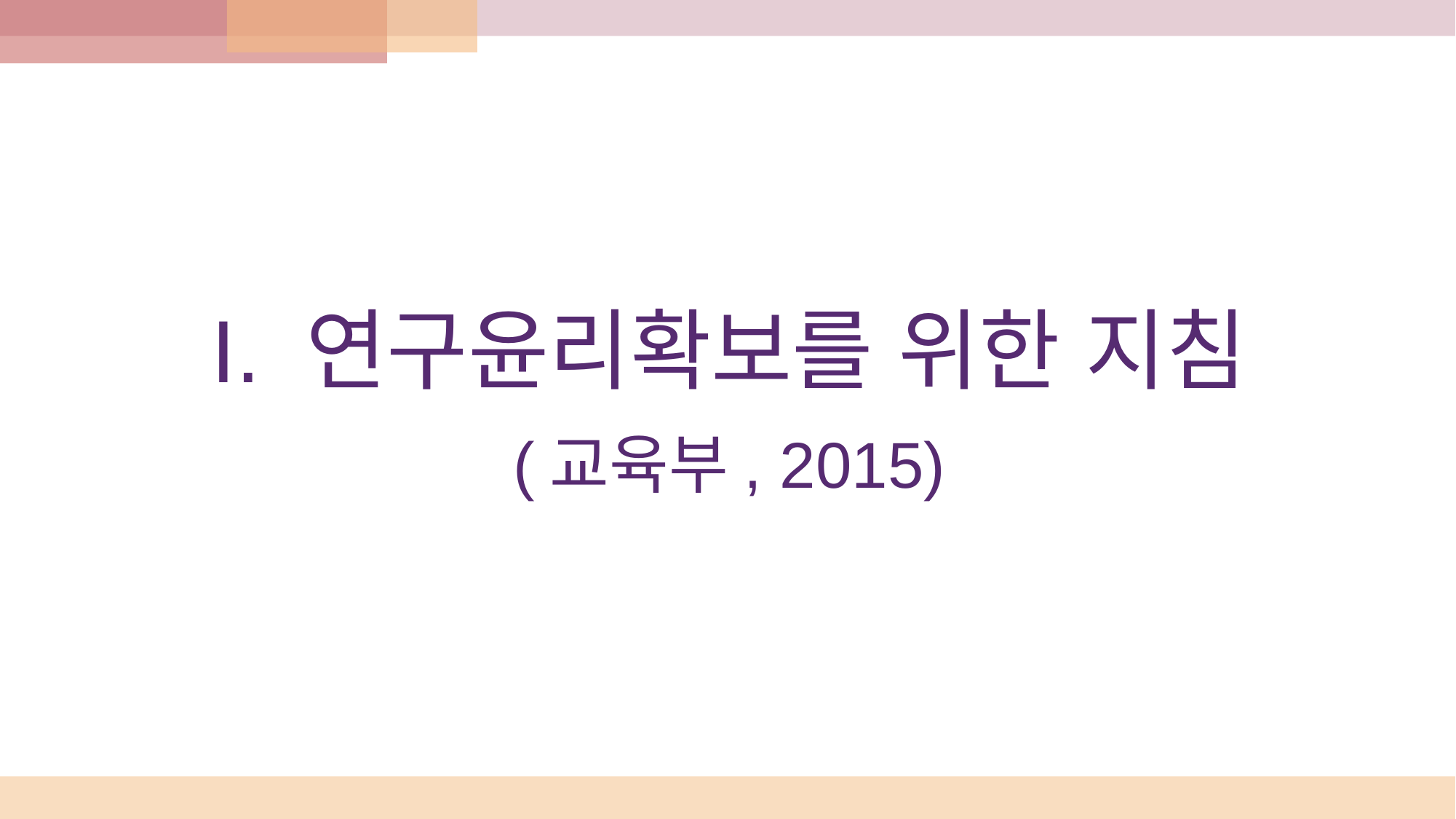

# I. 연구윤리확보를 위한 지침 (교육부, 2015)